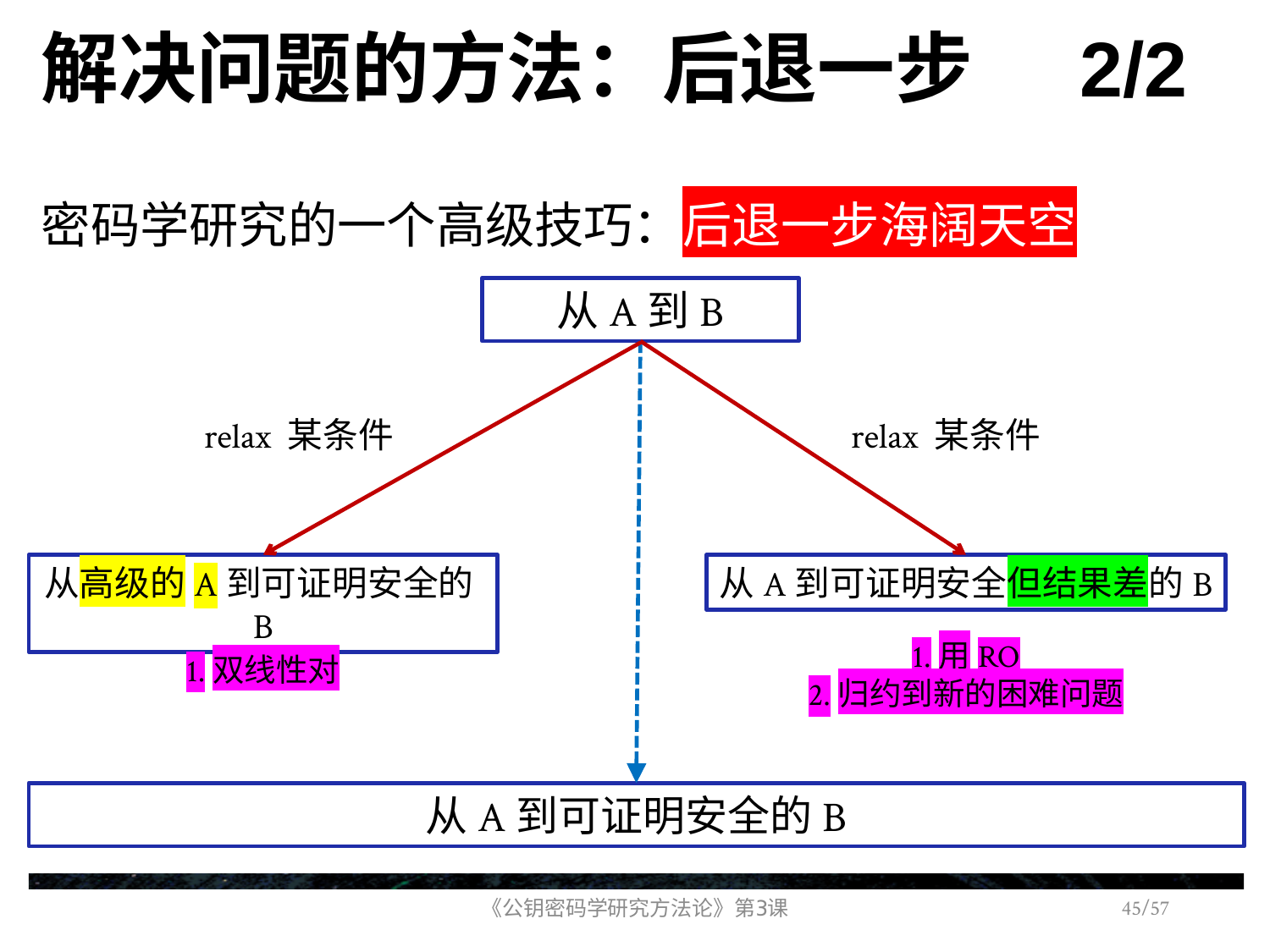

# 解决问题的方法：后退一步     2/2
密码学研究的一个高级技巧：后退一步海阔天空
从A到B
relax 某条件
relax 某条件
从高级的A到可证明安全的B
从A到可证明安全但结果差的B
1.用RO
2.归约到新的困难问题
1.双线性对
从A到可证明安全的B
《公钥密码学研究方法论》第3课
45/57